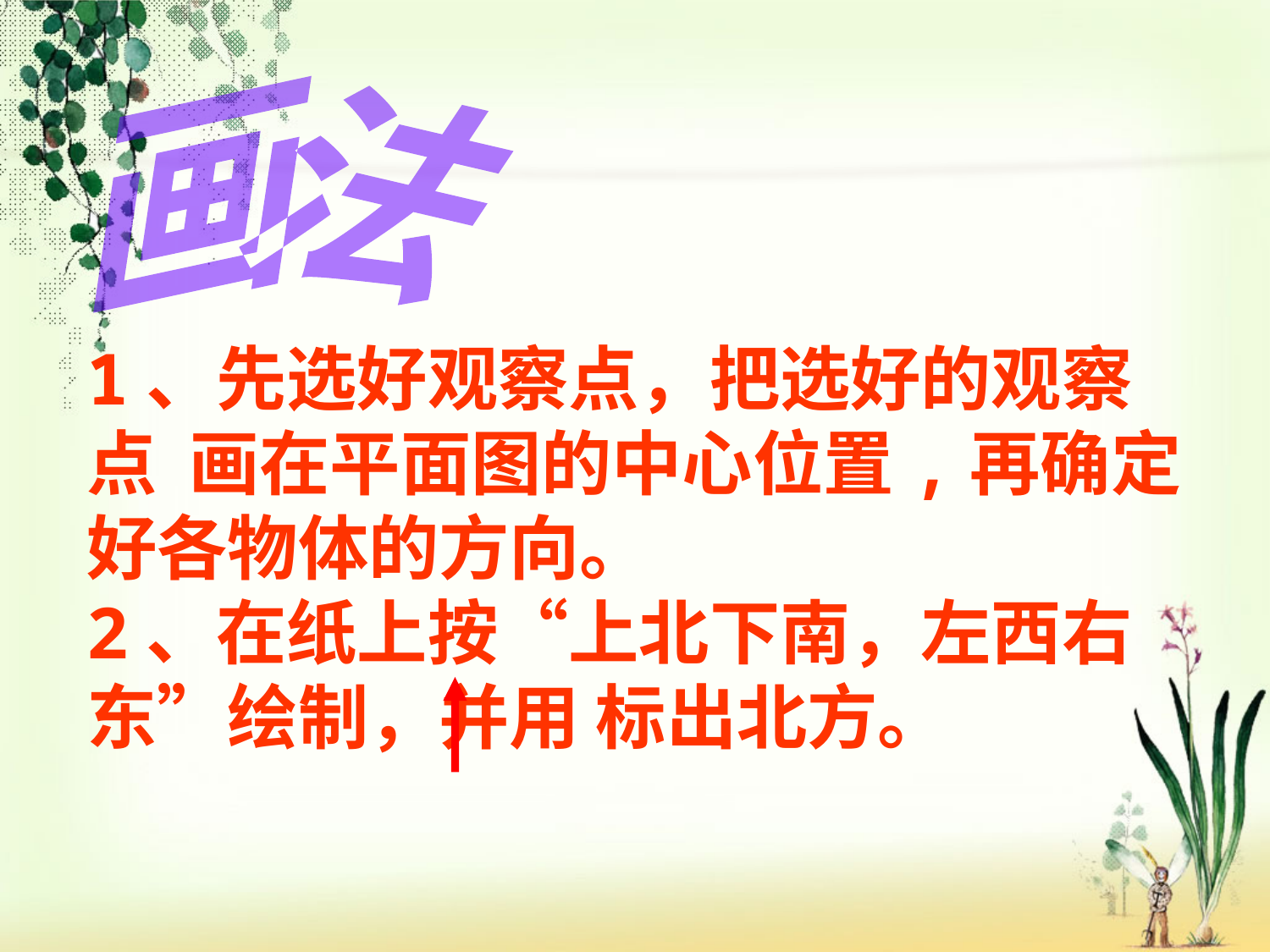

画法
1、先选好观察点，把选好的观察点  画在平面图的中心位置,再确定好各物体的方向。
2、在纸上按“上北下南，左西右东”绘制，并用 标出北方。